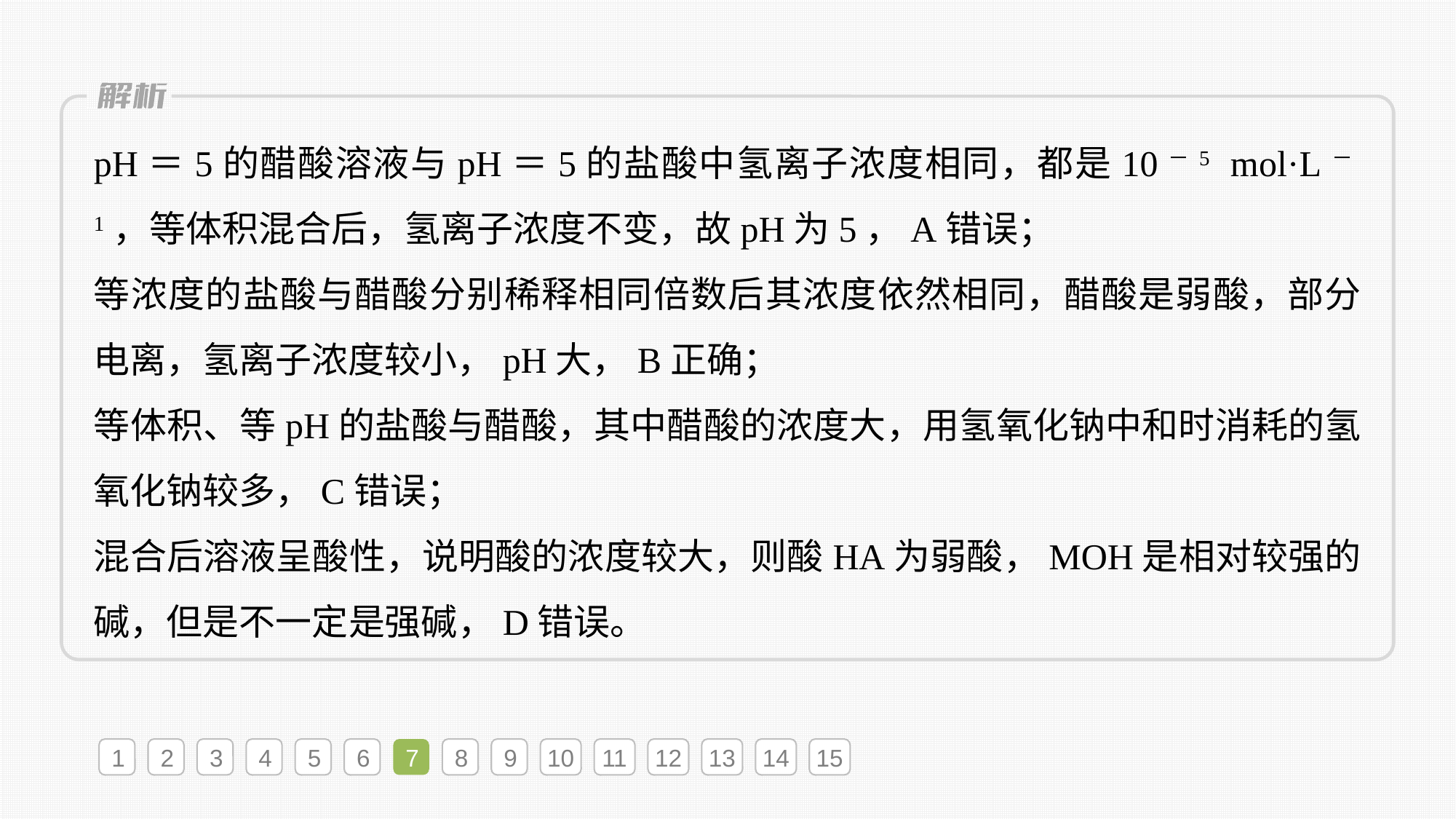

pH＝5的醋酸溶液与pH＝5的盐酸中氢离子浓度相同，都是10－5  mol·L－1，等体积混合后，氢离子浓度不变，故pH为5，A错误；
等浓度的盐酸与醋酸分别稀释相同倍数后其浓度依然相同，醋酸是弱酸，部分电离，氢离子浓度较小，pH大，B正确；
等体积、等pH的盐酸与醋酸，其中醋酸的浓度大，用氢氧化钠中和时消耗的氢氧化钠较多，C错误；
混合后溶液呈酸性，说明酸的浓度较大，则酸HA为弱酸，MOH是相对较强的碱，但是不一定是强碱，D错误。
1
2
3
4
5
6
7
8
9
10
11
12
13
14
15